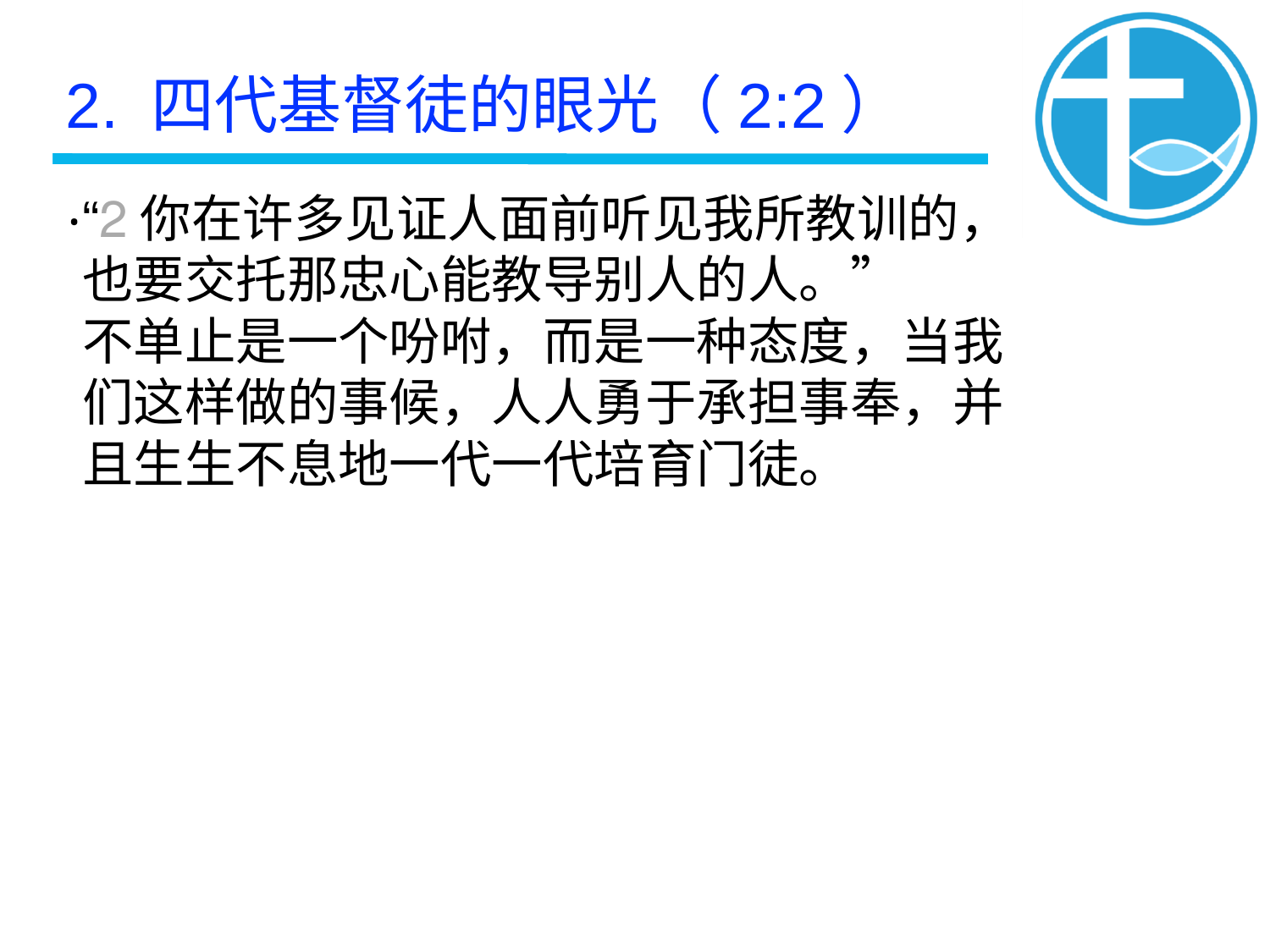

2. 四代基督徒的眼光（2:2）
“2你在许多见证人面前听见我所教训的，也要交托那忠心能教导别人的人。”
不单止是一个吩咐，而是一种态度，当我们这样做的事候，人人勇于承担事奉，并且生生不息地一代一代培育门徒。